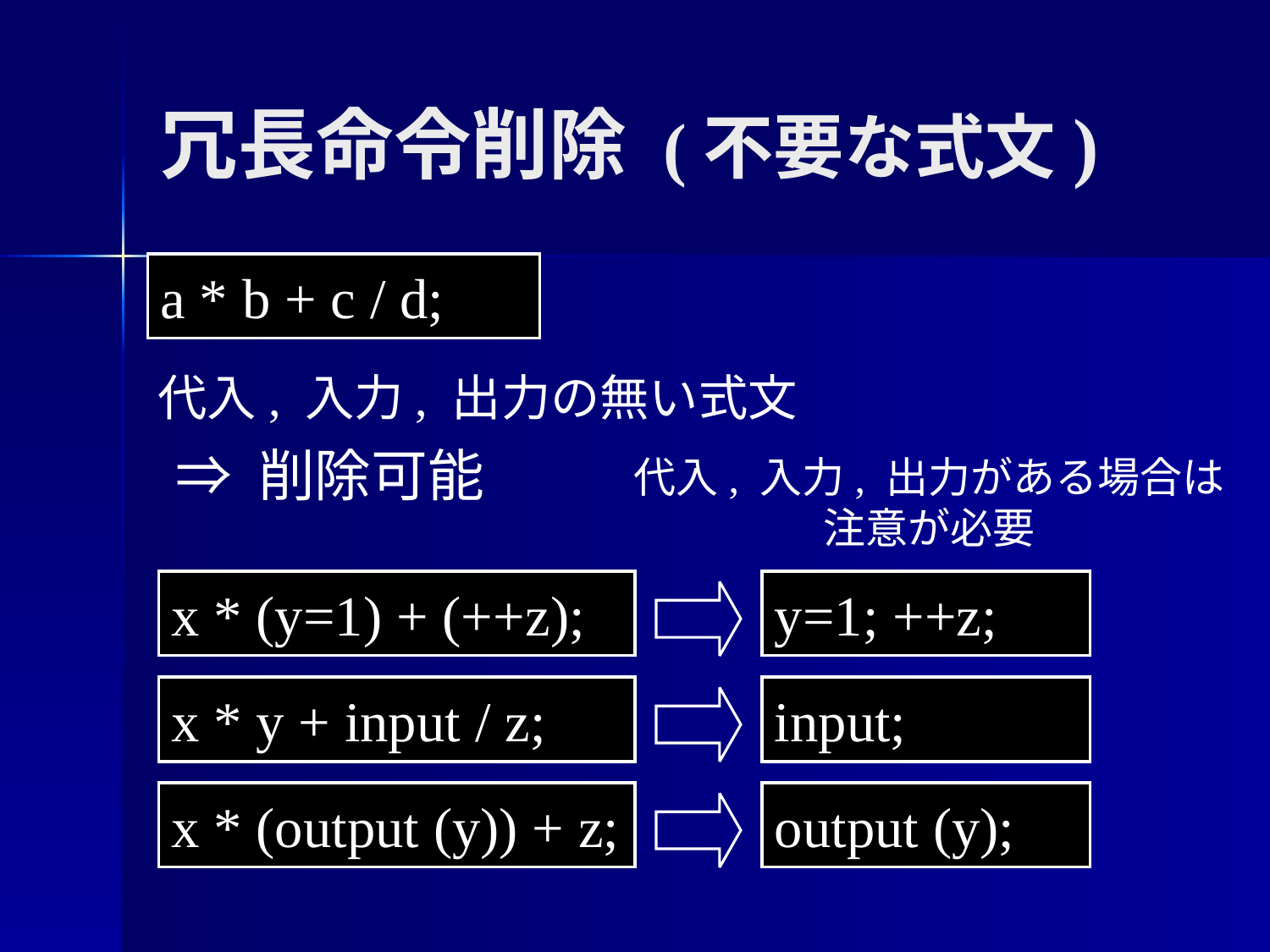

冗長命令削除 (不要な式文)
a * b + c / d;
代入, 入力, 出力の無い式文
⇒ 削除可能
代入, 入力, 出力がある場合は
注意が必要
x * (y=1) + (++z);
x * y + input / z;
x * (output (y)) + z;
y=1; ++z;

input;

output (y);